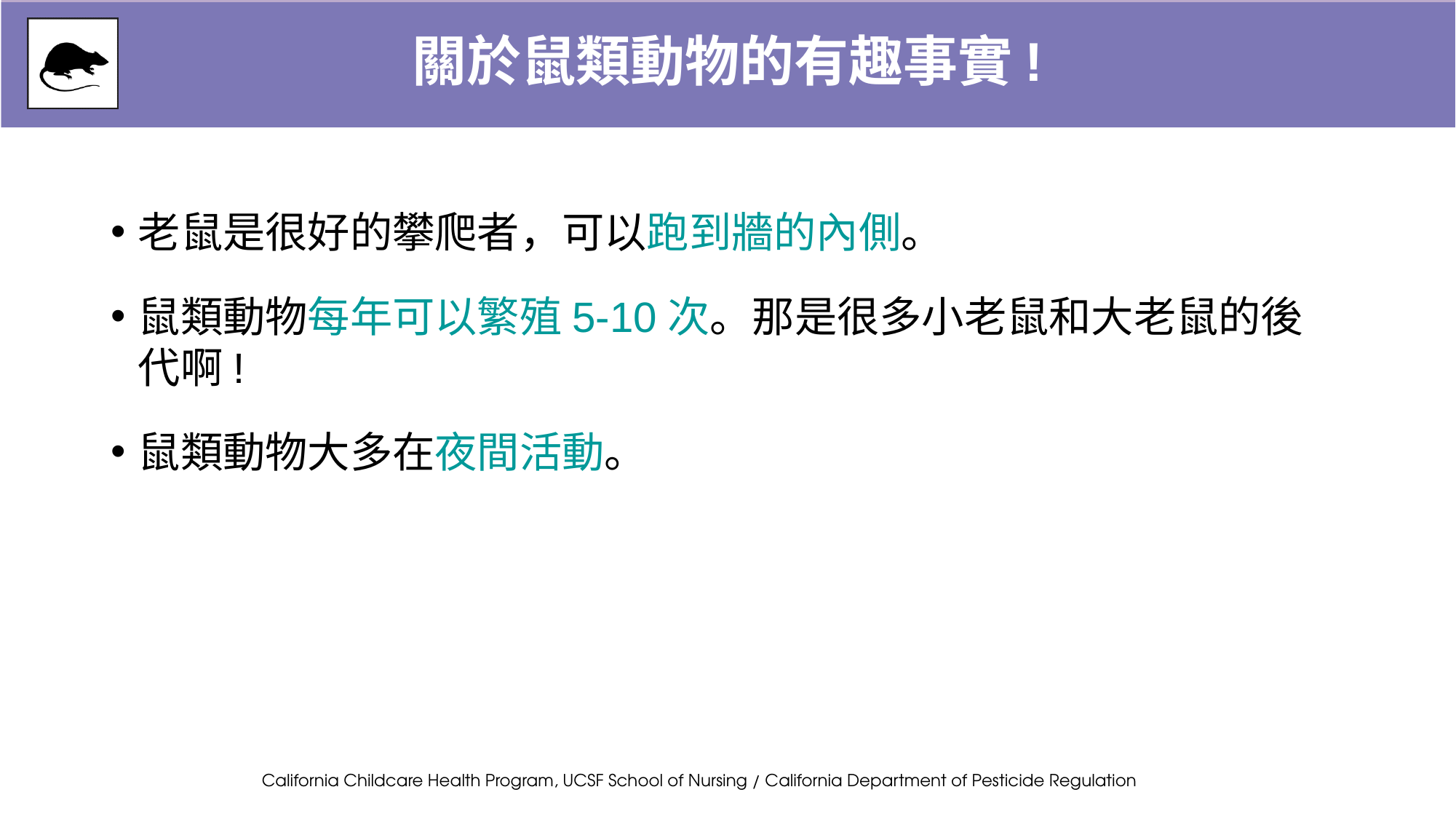

關於鼠類動物的有趣事實!
老鼠是很好的攀爬者，可以跑到牆的內側。
鼠類動物每年可以繁殖5-10次。那是很多小老鼠和大老鼠的後代啊!
鼠類動物大多在夜間活動。